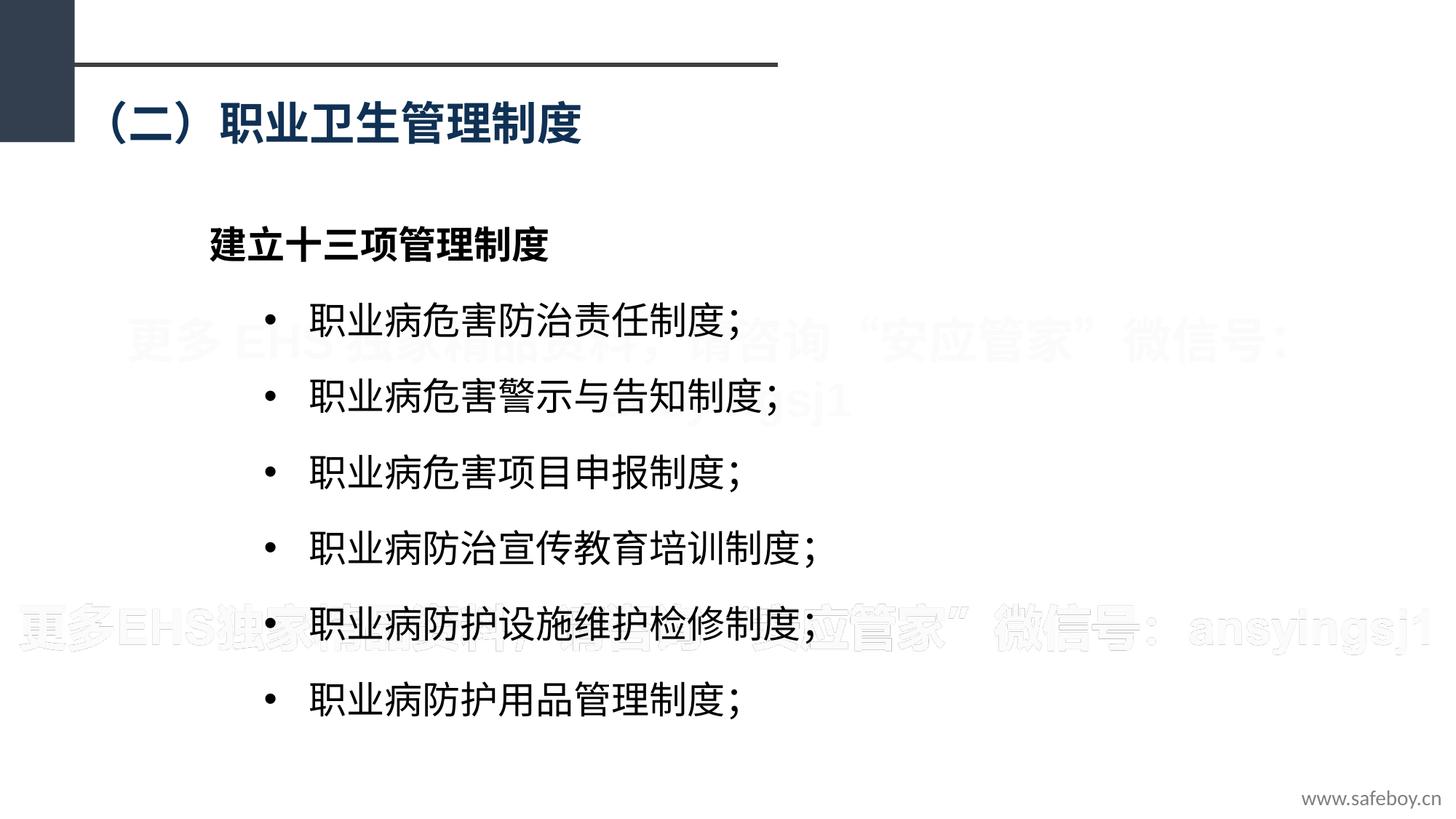

（二）职业卫生管理制度
建立十三项管理制度
 职业病危害防治责任制度；
 职业病危害警示与告知制度；
 职业病危害项目申报制度；
 职业病防治宣传教育培训制度；
 职业病防护设施维护检修制度；
 职业病防护用品管理制度；